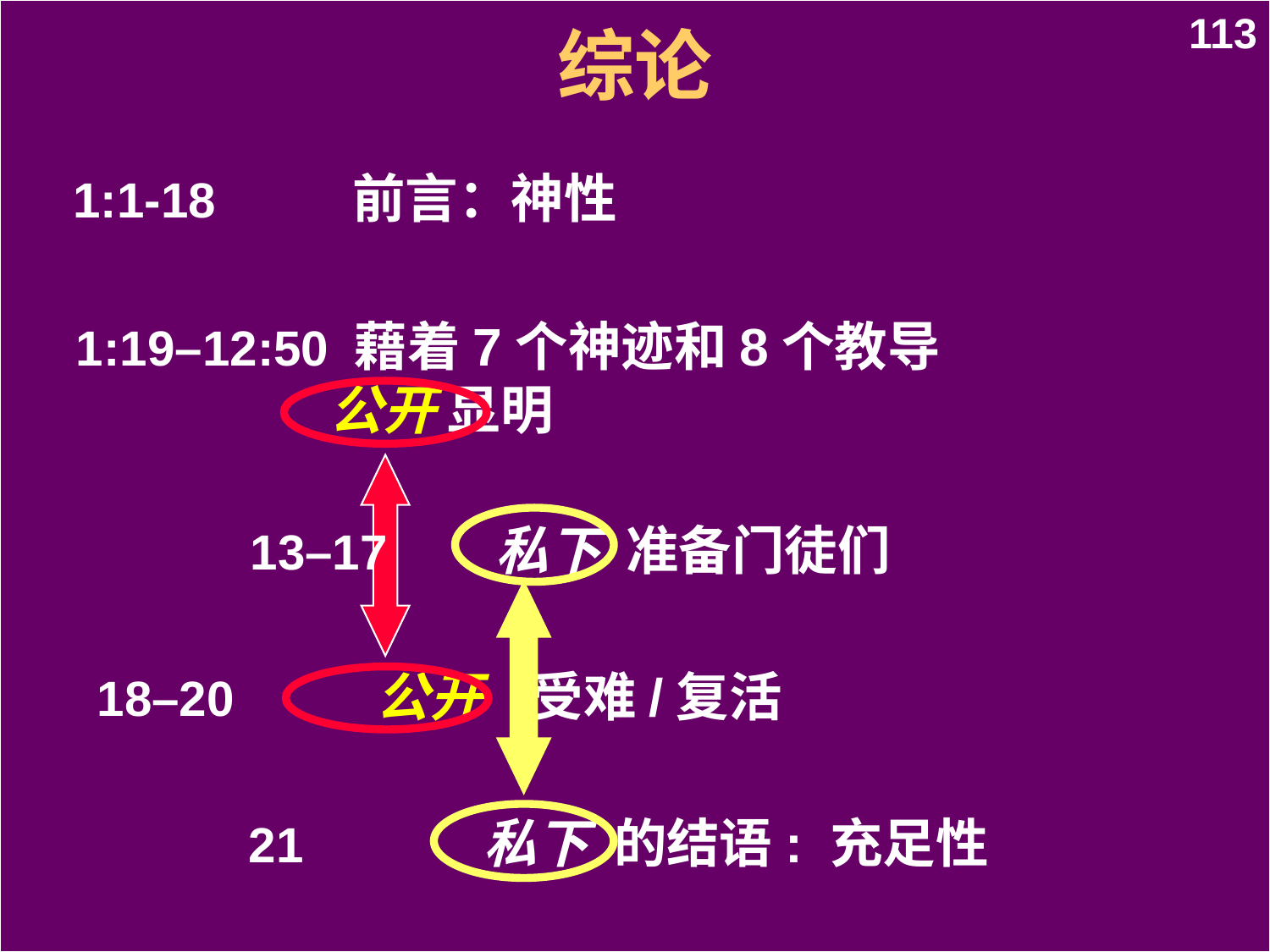

综论
113
1:1-18	 前言：神性
1:19–12:50 藉着7个神迹和8个教导
		公开 显明

13–17       私下  准备门徒们
18–20	 公开    受难/复活
21	       私下  的结语: 充足性